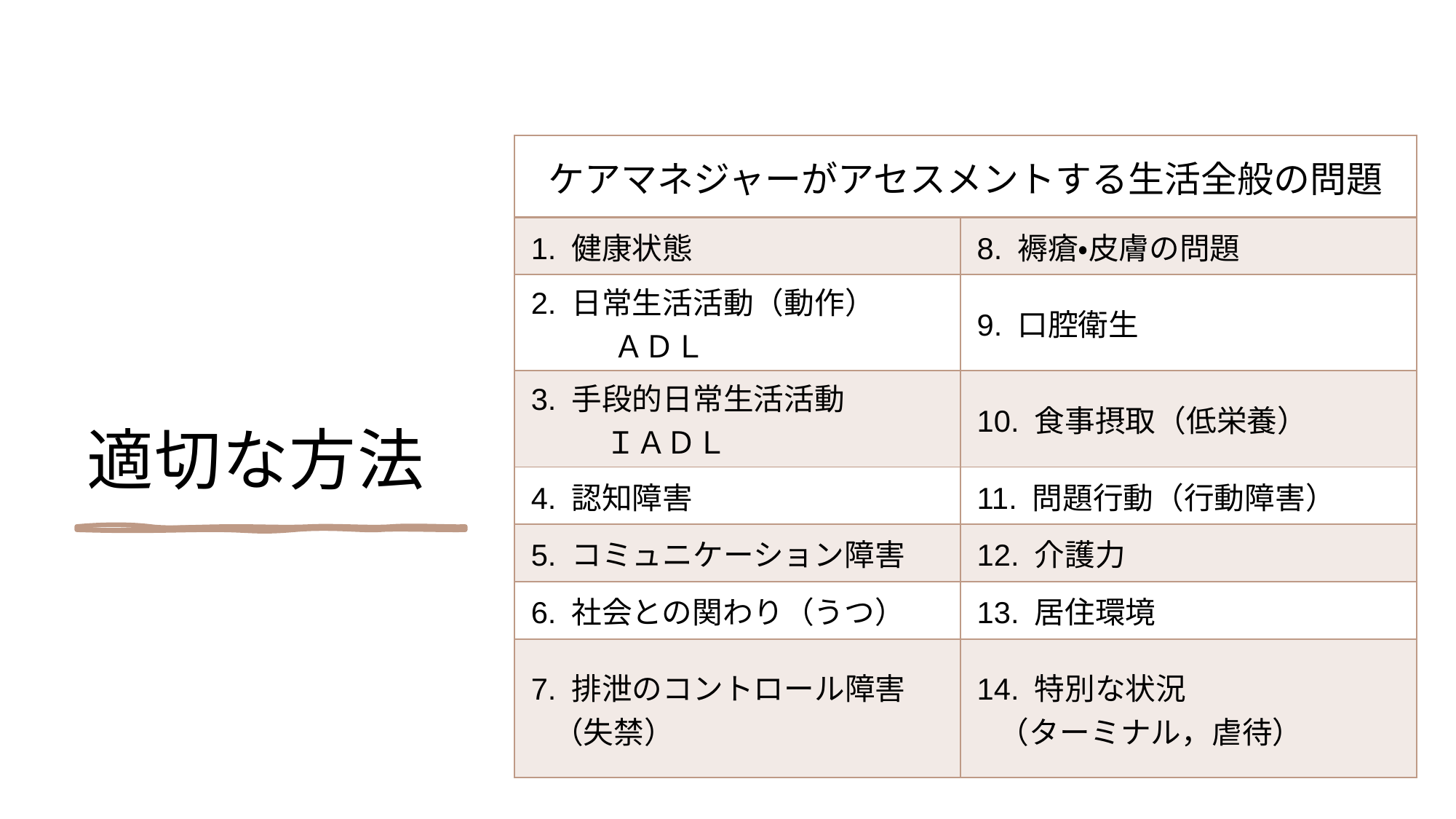

# 適切な方法
| ケアマネジャーがアセスメントする生活全般の問題 |  |
| --- | --- |
| 1. 健康状態 | 8. 褥瘡・皮膚の問題 |
| 2. 日常生活活動（動作） 　　　ＡＤＬ | 9. 口腔衛生 |
| 3. 手段的日常生活活動 　 　ＩＡＤＬ | 10. 食事摂取（低栄養） |
| 4. 認知障害 | 11. 問題行動（行動障害） |
| 5. コミュニケーション障害 | 12. 介護力 |
| 6. 社会との関わり（うつ） | 13. 居住環境 |
| 7. 排泄のコントロール障害　 　（失禁） | 14. 特別な状況 　（ターミナル，虐待） |